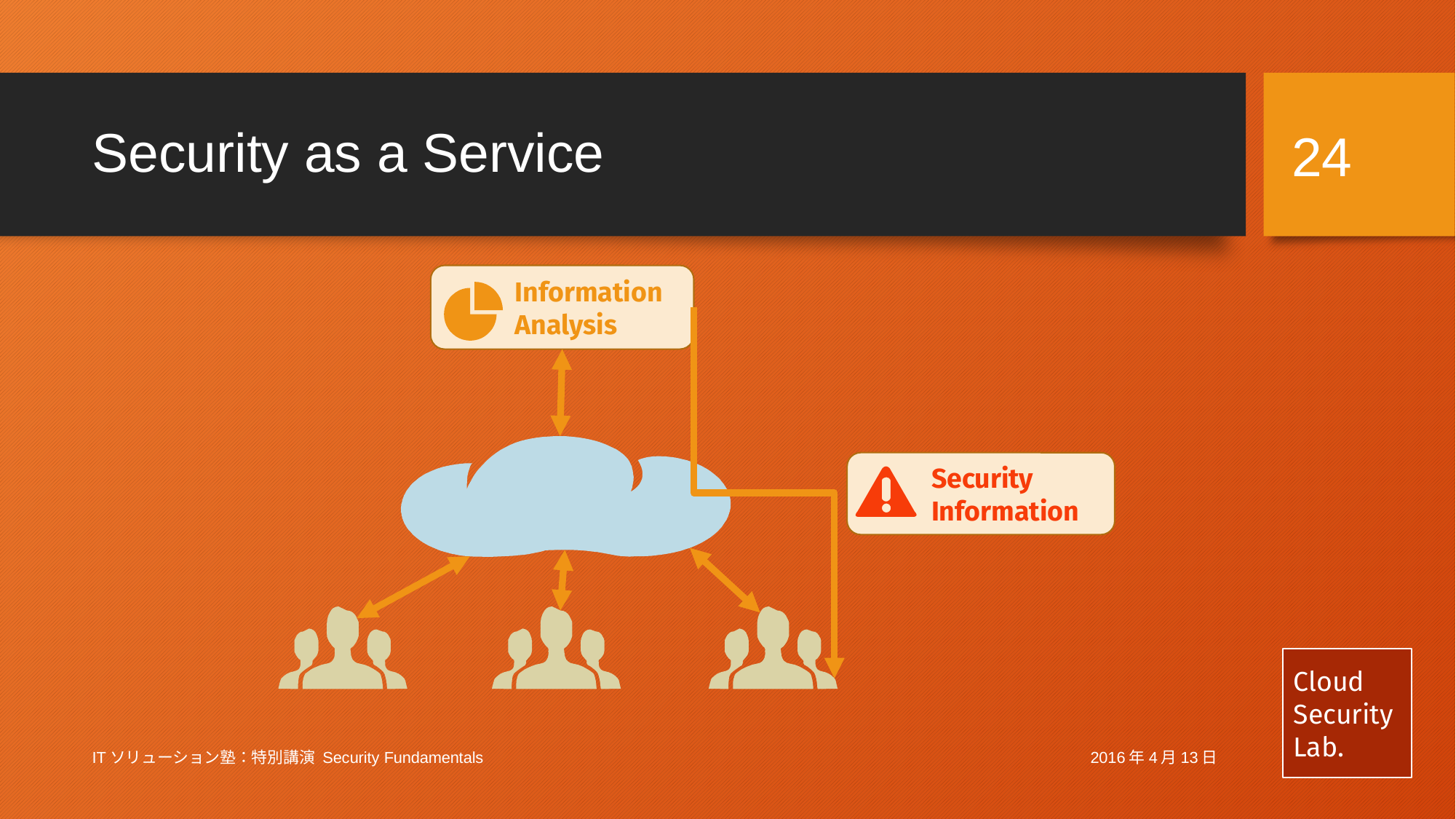

24
# Security as a Service
Information
Analysis

Security
Information

2016年4月13日
ITソリューション塾：特別講演 Security Fundamentals